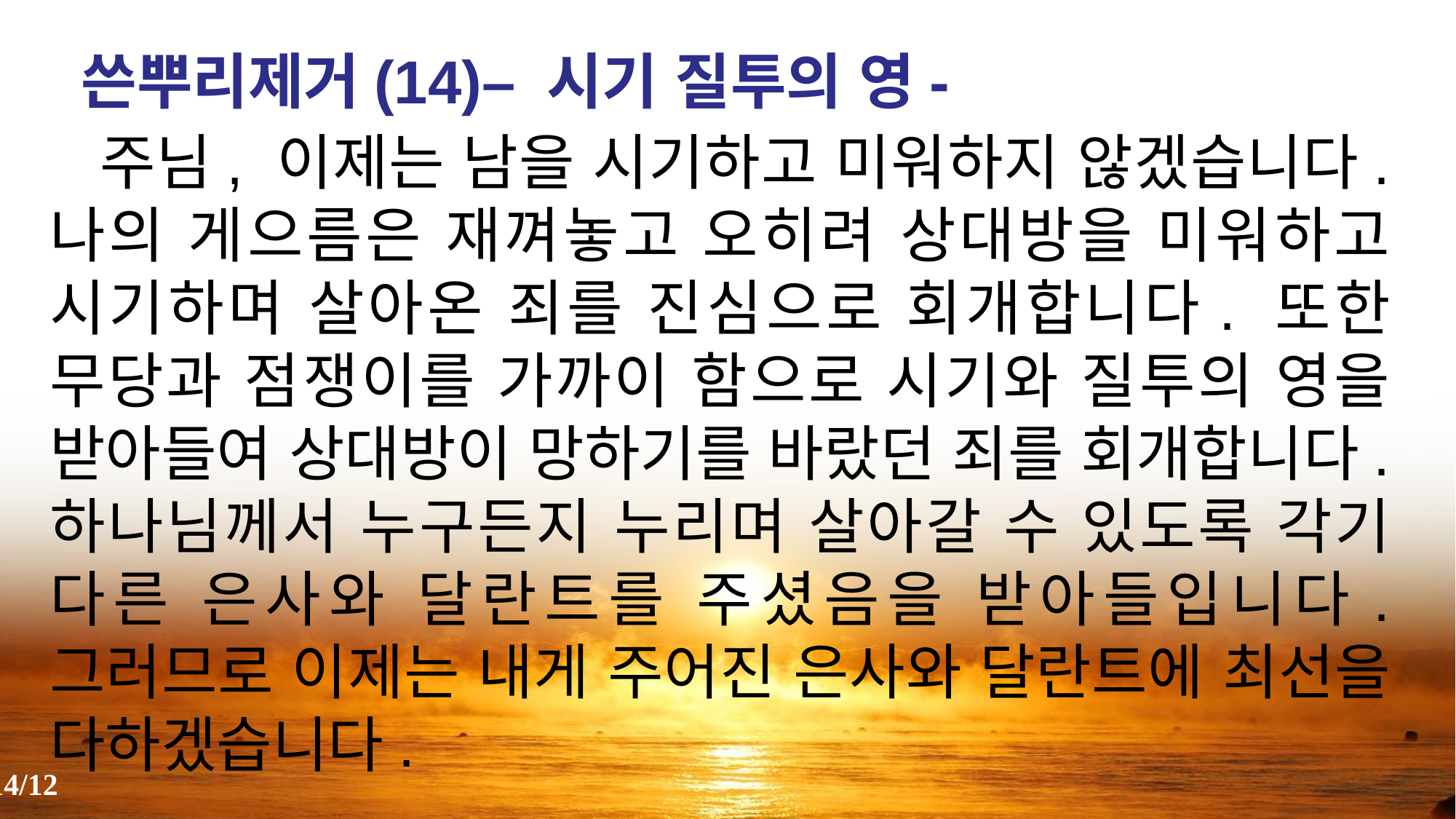

쓴뿌리제거(14)– 시기 질투의 영-
  주님, 이제는 남을 시기하고 미워하지 않겠습니다. 나의 게으름은 재껴놓고 오히려 상대방을 미워하고 시기하며 살아온 죄를 진심으로 회개합니다. 또한 무당과 점쟁이를 가까이 함으로 시기와 질투의 영을 받아들여 상대방이 망하기를 바랐던 죄를 회개합니다. 하나님께서 누구든지 누리며 살아갈 수 있도록 각기 다른 은사와 달란트를 주셨음을 받아들입니다. 그러므로 이제는 내게 주어진 은사와 달란트에 최선을 다하겠습니다.